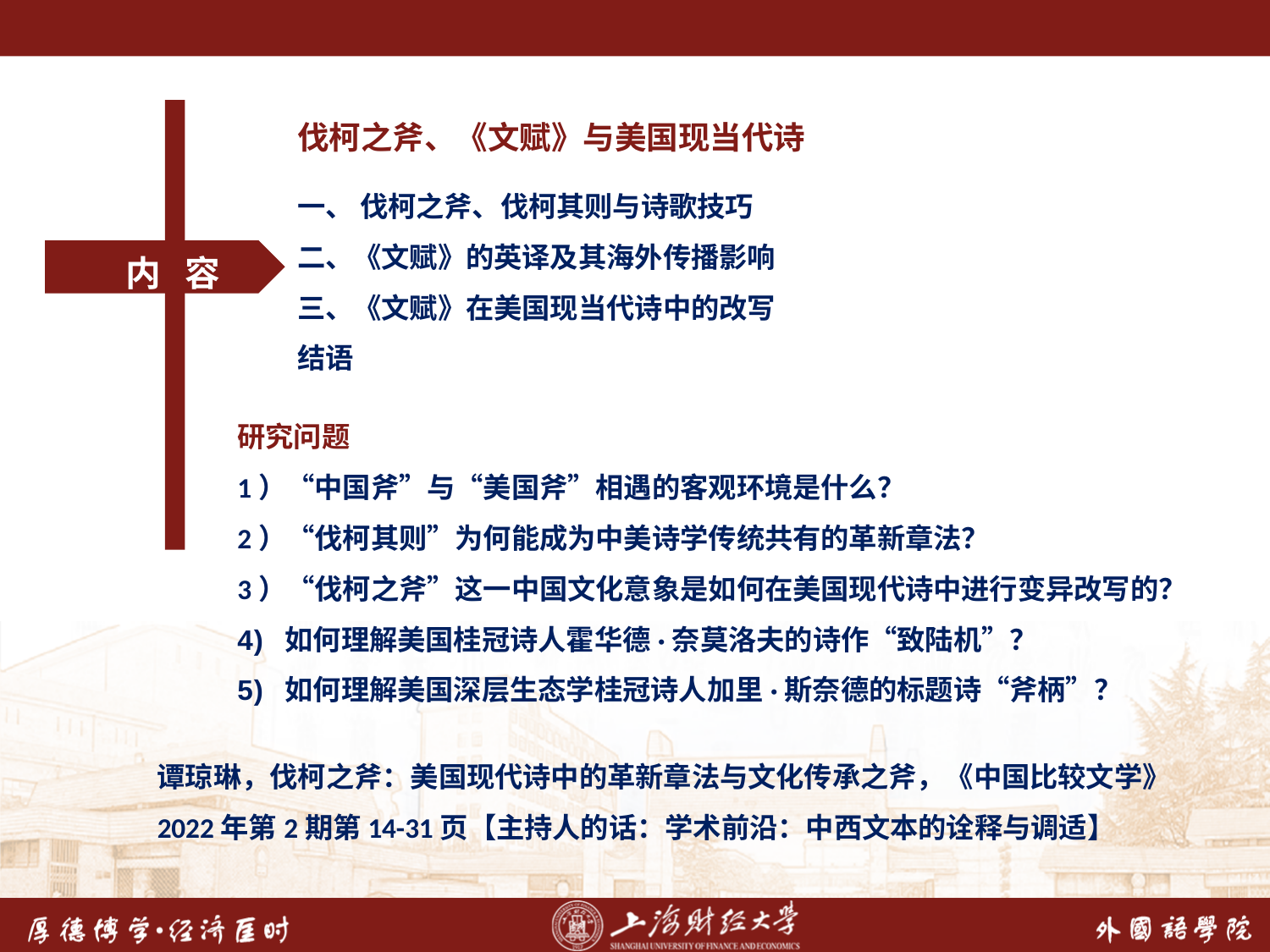

伐柯之斧、《文赋》与美国现当代诗
一、 伐柯之斧、伐柯其则与诗歌技巧
二、《文赋》的英译及其海外传播影响
三、《文赋》在美国现当代诗中的改写
结语
     内   容
研究问题
1）“中国斧”与“美国斧”相遇的客观环境是什么？
2）“伐柯其则”为何能成为中美诗学传统共有的革新章法？
3）“伐柯之斧”这一中国文化意象是如何在美国现代诗中进行变异改写的？
如何理解美国桂冠诗人霍华德·奈莫洛夫的诗作“致陆机”？
如何理解美国深层生态学桂冠诗人加里·斯奈德的标题诗“斧柄”？
谭琼琳，伐柯之斧：美国现代诗中的革新章法与文化传承之斧，《中国比较文学》
2022年第2期第14-31页【主持人的话：学术前沿：中西文本的诠释与调适】